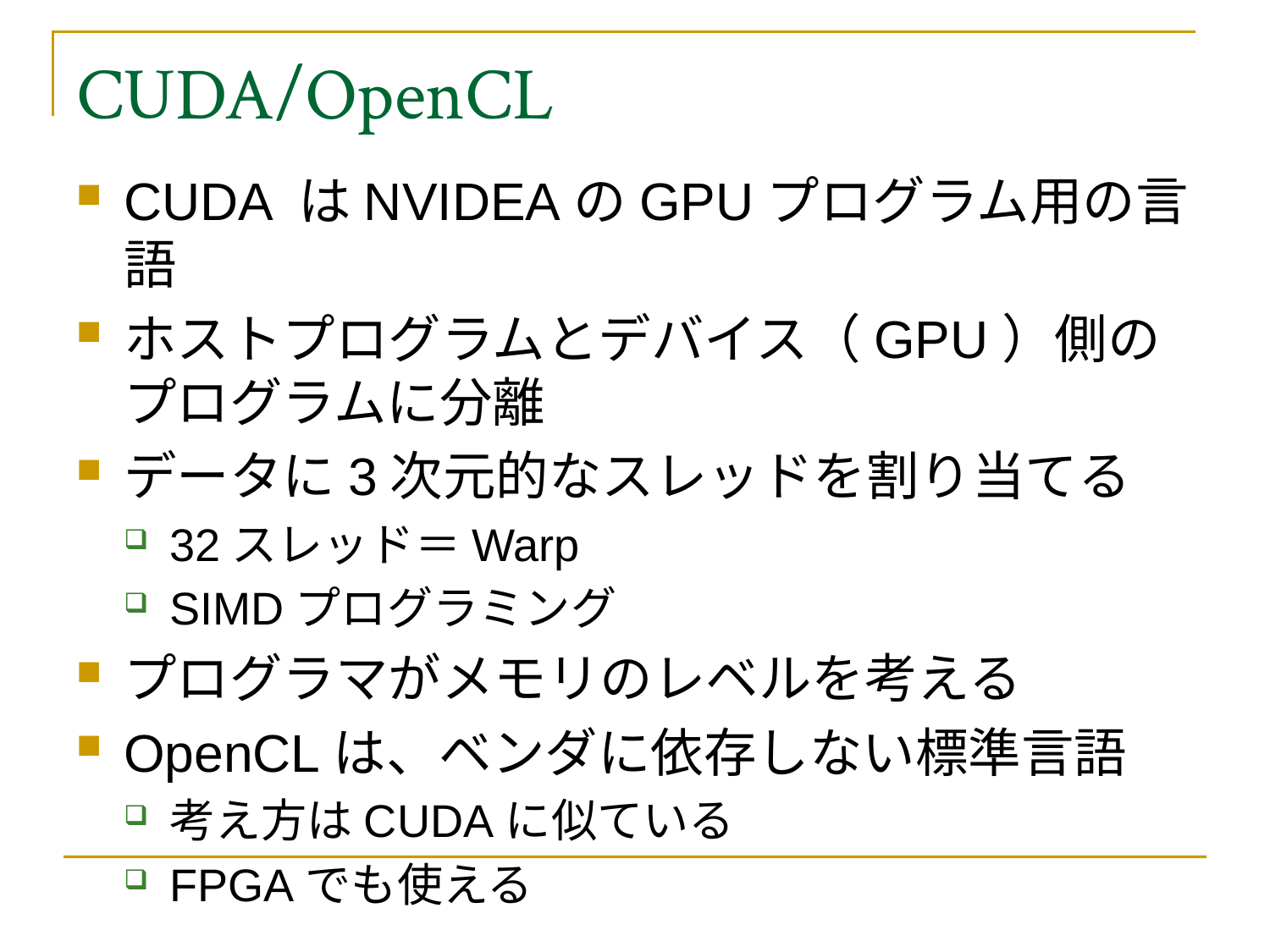

# CUDA/OpenCL
CUDA はNVIDEAのGPUプログラム用の言語
ホストプログラムとデバイス（GPU）側のプログラムに分離
データに3次元的なスレッドを割り当てる
32スレッド＝Warp
SIMDプログラミング
プログラマがメモリのレベルを考える
OpenCLは、ベンダに依存しない標準言語
考え方はCUDAに似ている
FPGAでも使える